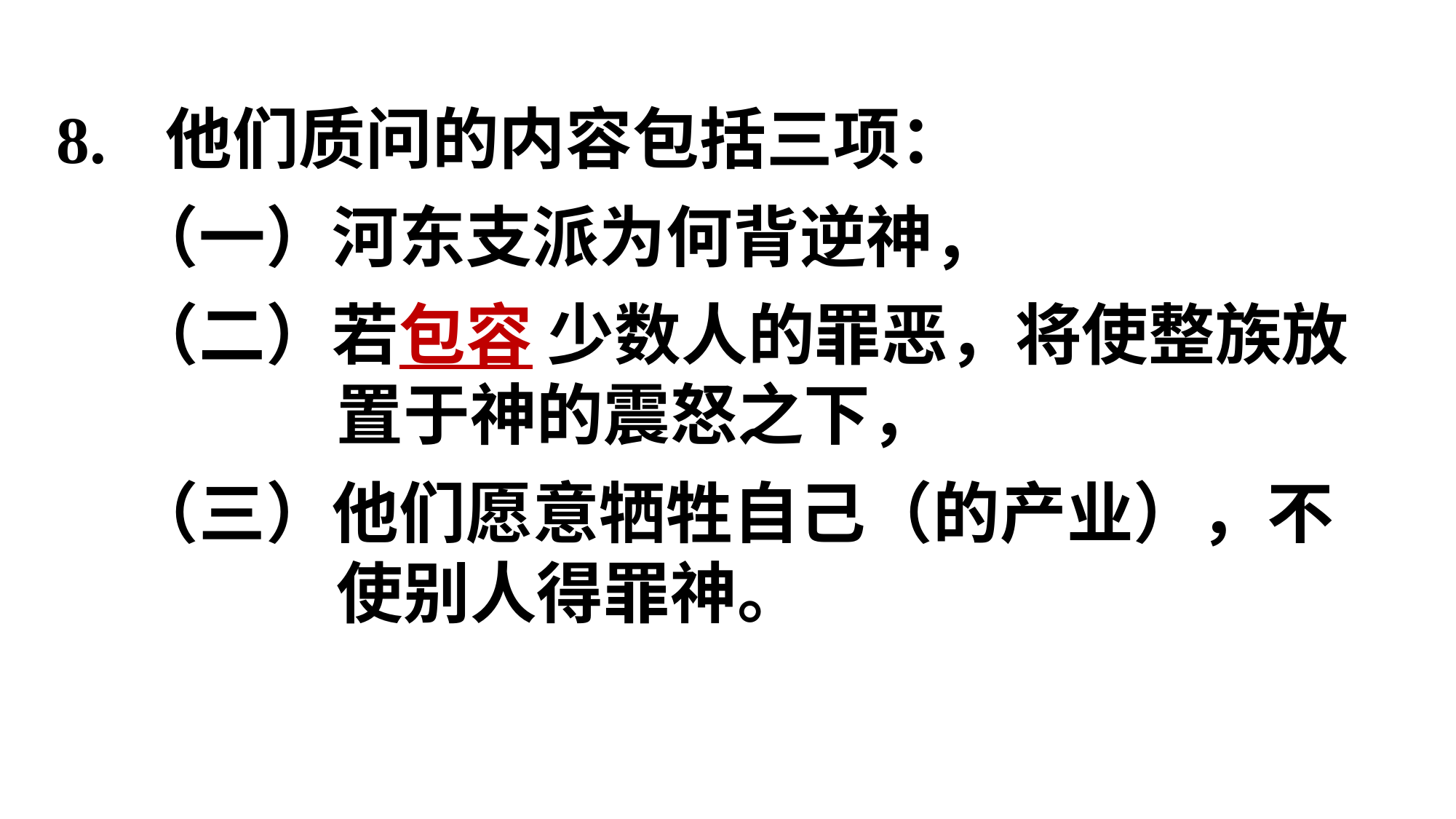

8.	他们质问的内容包括三项：
（一）河东支派为何背逆神，
（二）若包容 少数人的罪恶，将使整族放置于神的震怒之下，
（三）他们愿意牺牲自己（的产业），不使别人得罪神。